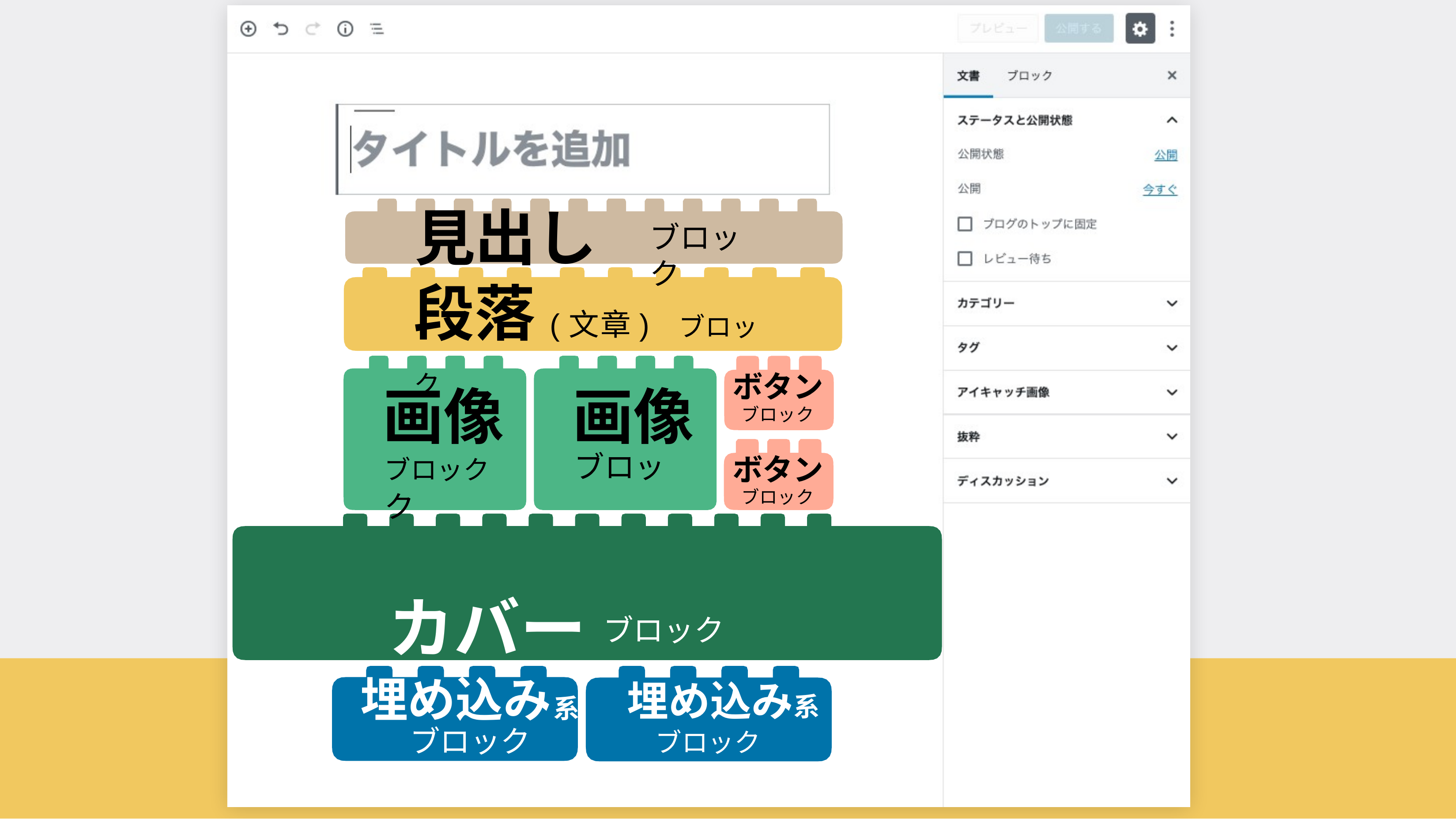

# 見出し

ブロック

段落(文章)	ブロック

ボタン
ブロック

ボタン
ブロック

画像	画像
ブロック	ブロック

カバーブロック

埋め込み系	埋め込み系
ブロック	ブロック